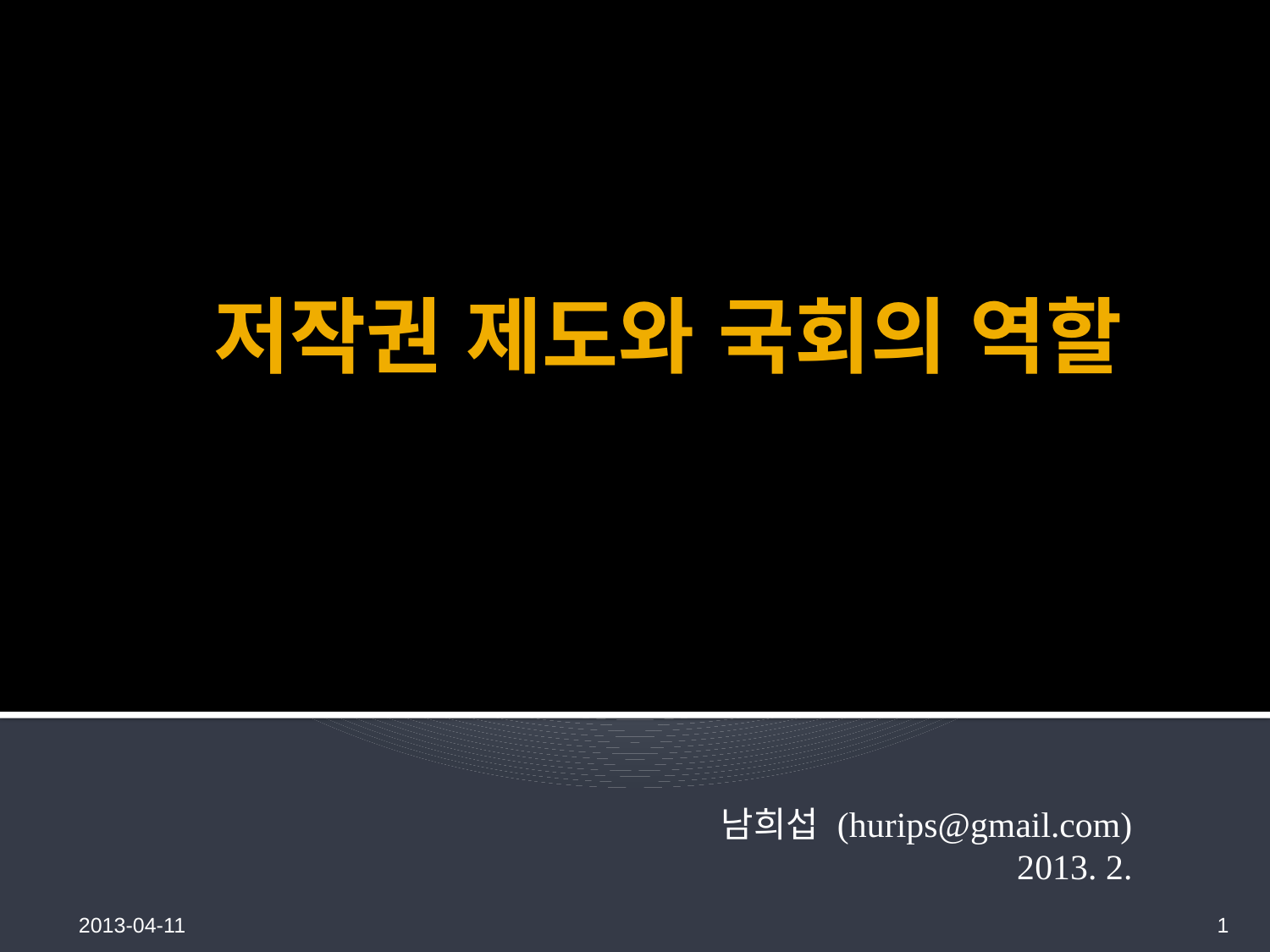

# 저작권 제도와 국회의 역할
남희섭 (hurips@gmail.com)
2013. 2.
2013-04-11
1